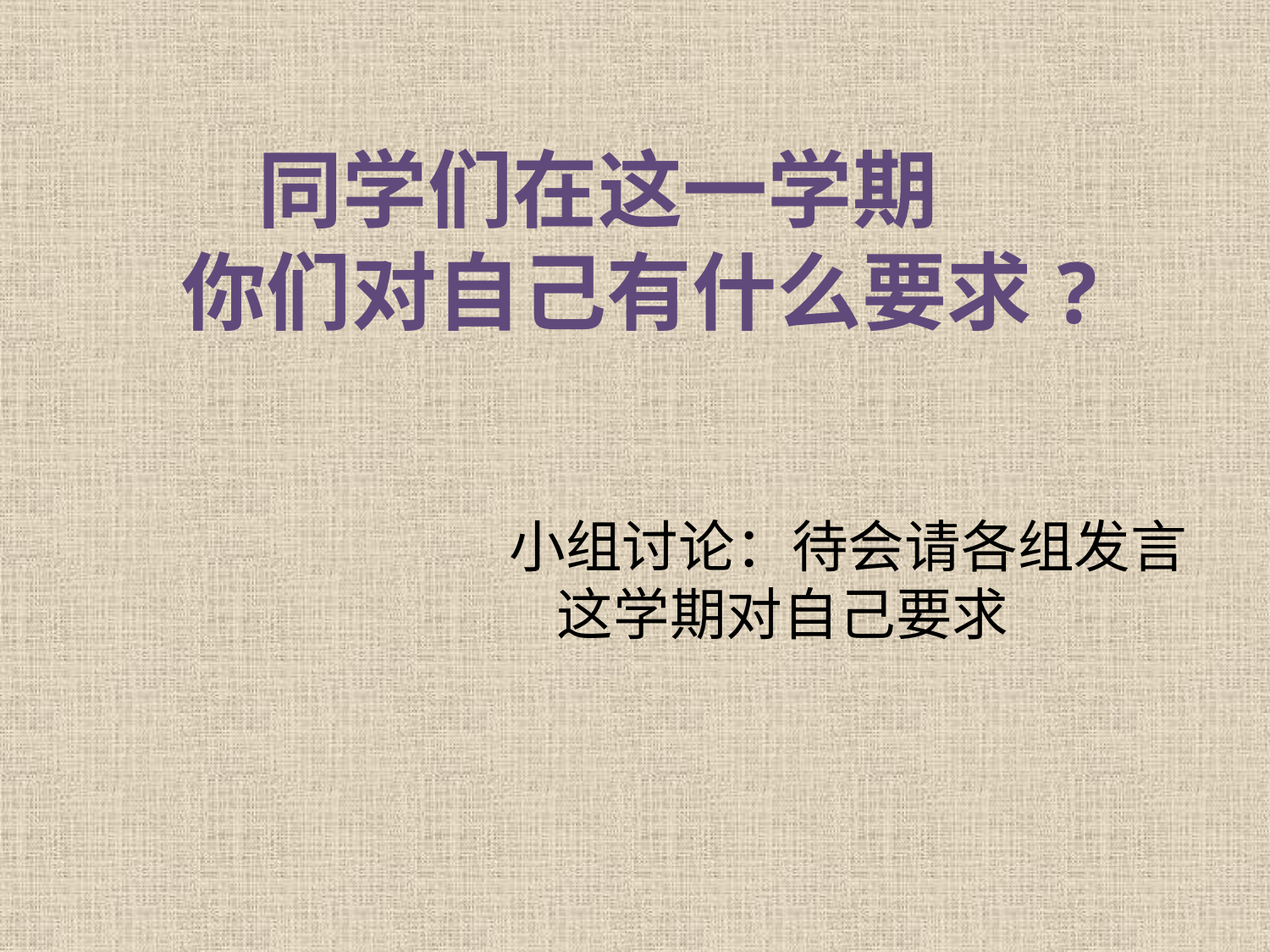

# 同学们在这一学期 你们对自己有什么要求?

小组讨论：待会请各组发言这学期对自己要求